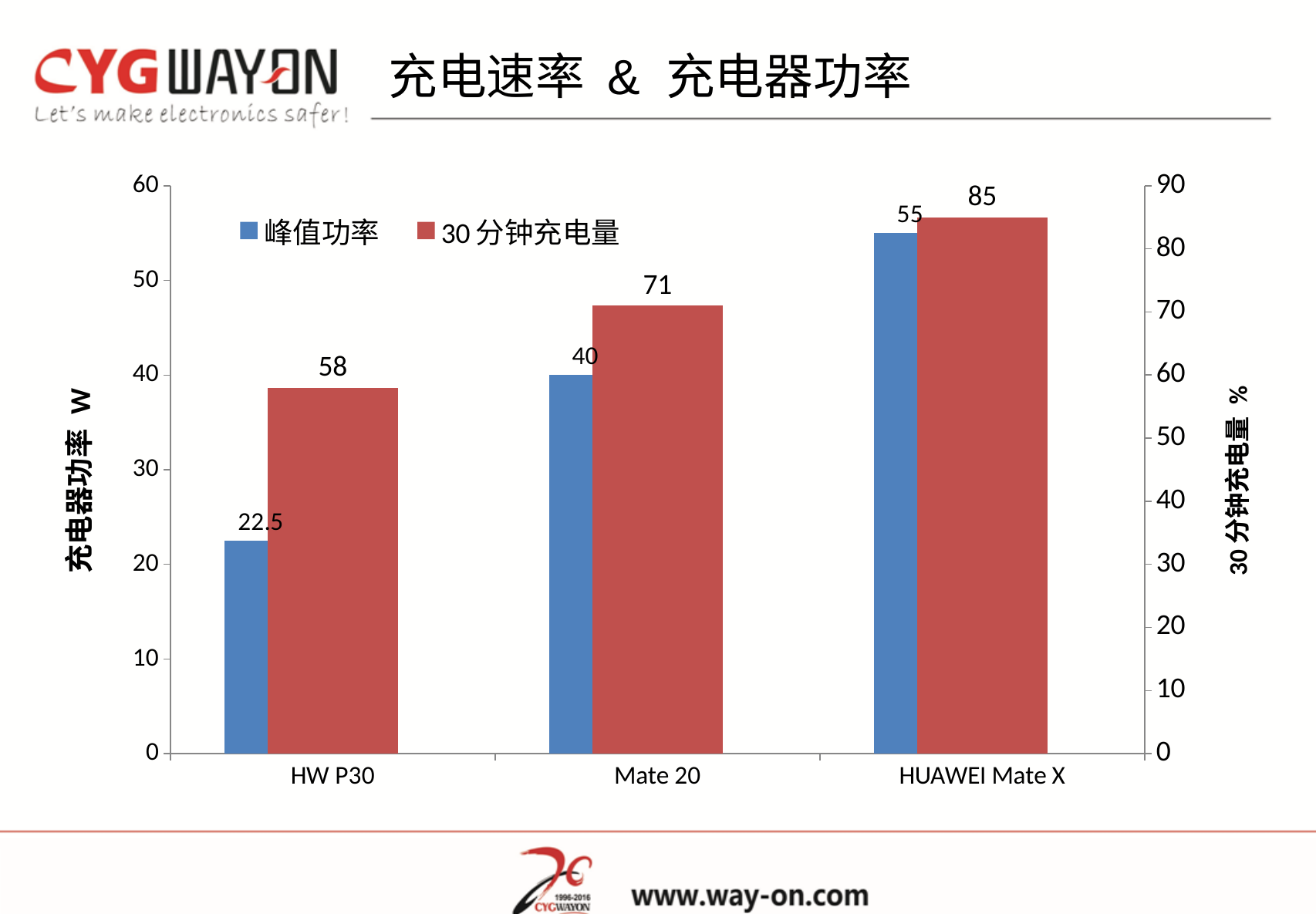

充电速率 & 充电器功率

### Chart

| Category | 峰值功率 |  |  |  |
|---|---|---|---|---|
| HW P30 | 22.5 | None | None | 58.0 |
| Mate 20 | 40.0 | None | None | 71.0 |
| HUAWEI Mate X | 55.0 | None | None | 85.0 |